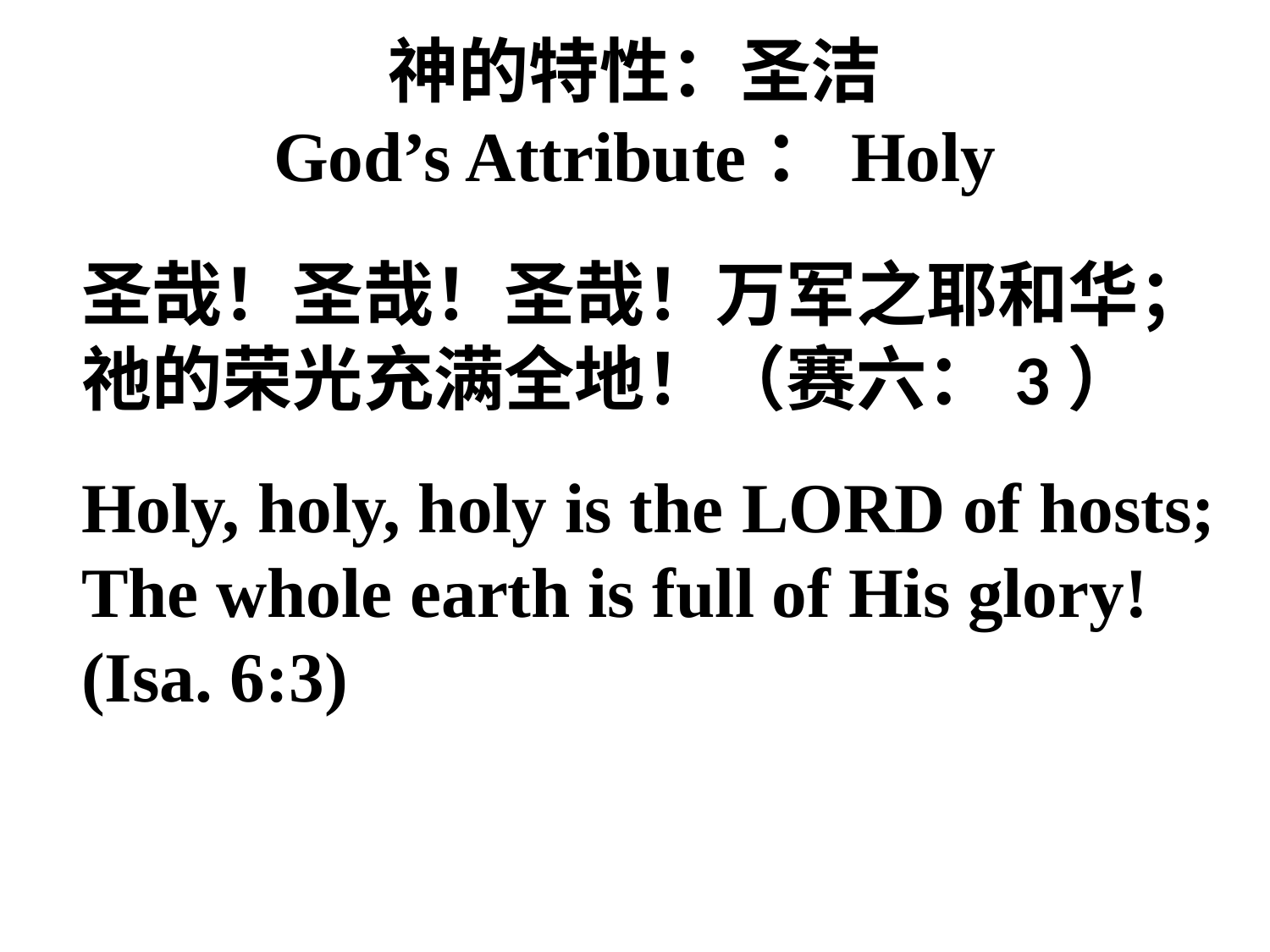

# 神的特性：圣洁 God’s Attribute：Holy
	圣哉！圣哉！圣哉！万军之耶和华；祂的荣光充满全地！（赛六：3）

 	Holy, holy, holy is the Lord of hosts;
The whole earth is full of His glory! (Isa. 6:3)